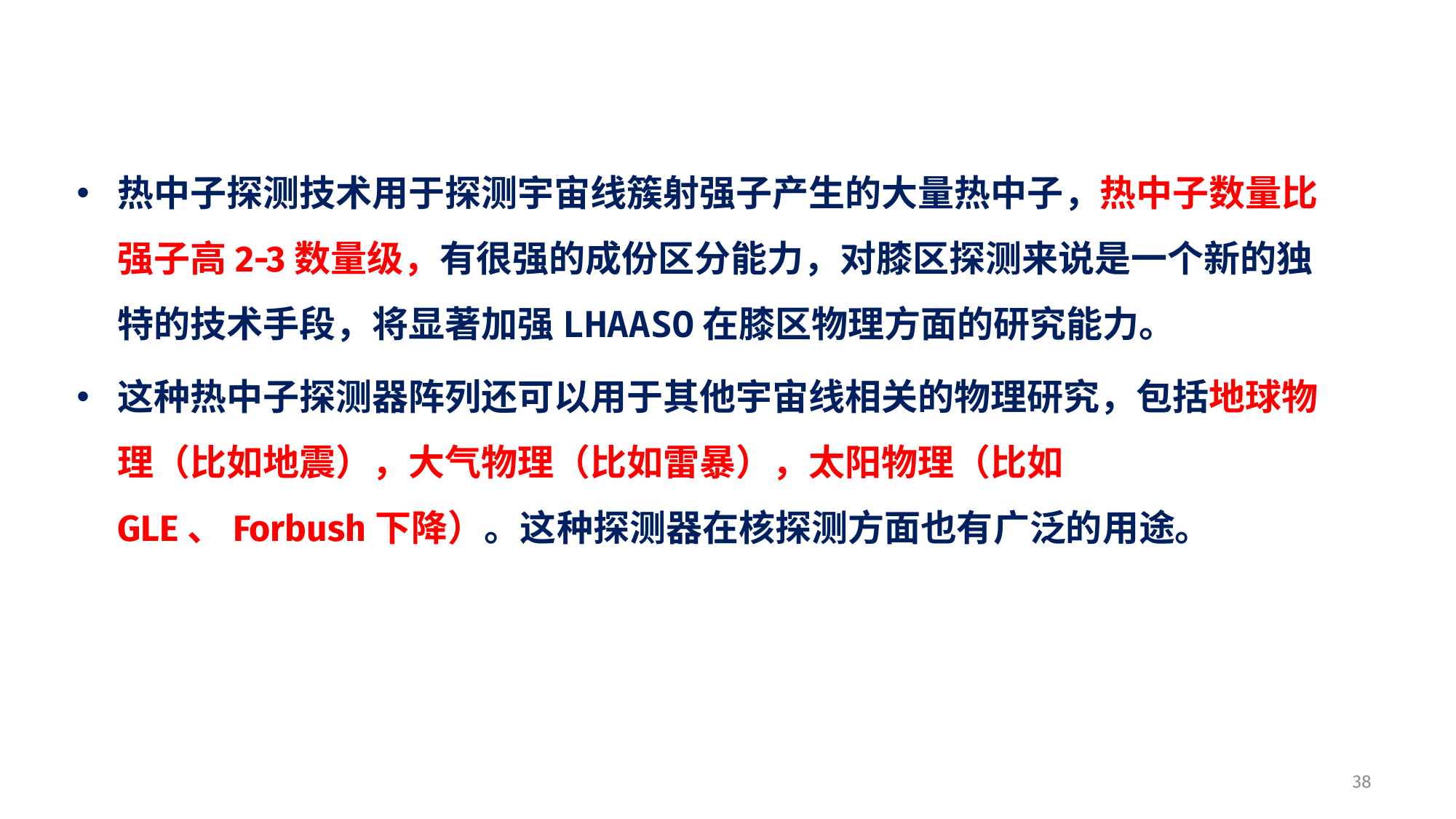

热中子探测技术用于探测宇宙线簇射强子产生的大量热中子，热中子数量比强子高2-3数量级，有很强的成份区分能力，对膝区探测来说是一个新的独特的技术手段，将显著加强LHAASO在膝区物理方面的研究能力。
这种热中子探测器阵列还可以用于其他宇宙线相关的物理研究，包括地球物理（比如地震），大气物理（比如雷暴），太阳物理（比如GLE、Forbush下降）。这种探测器在核探测方面也有广泛的用途。
38